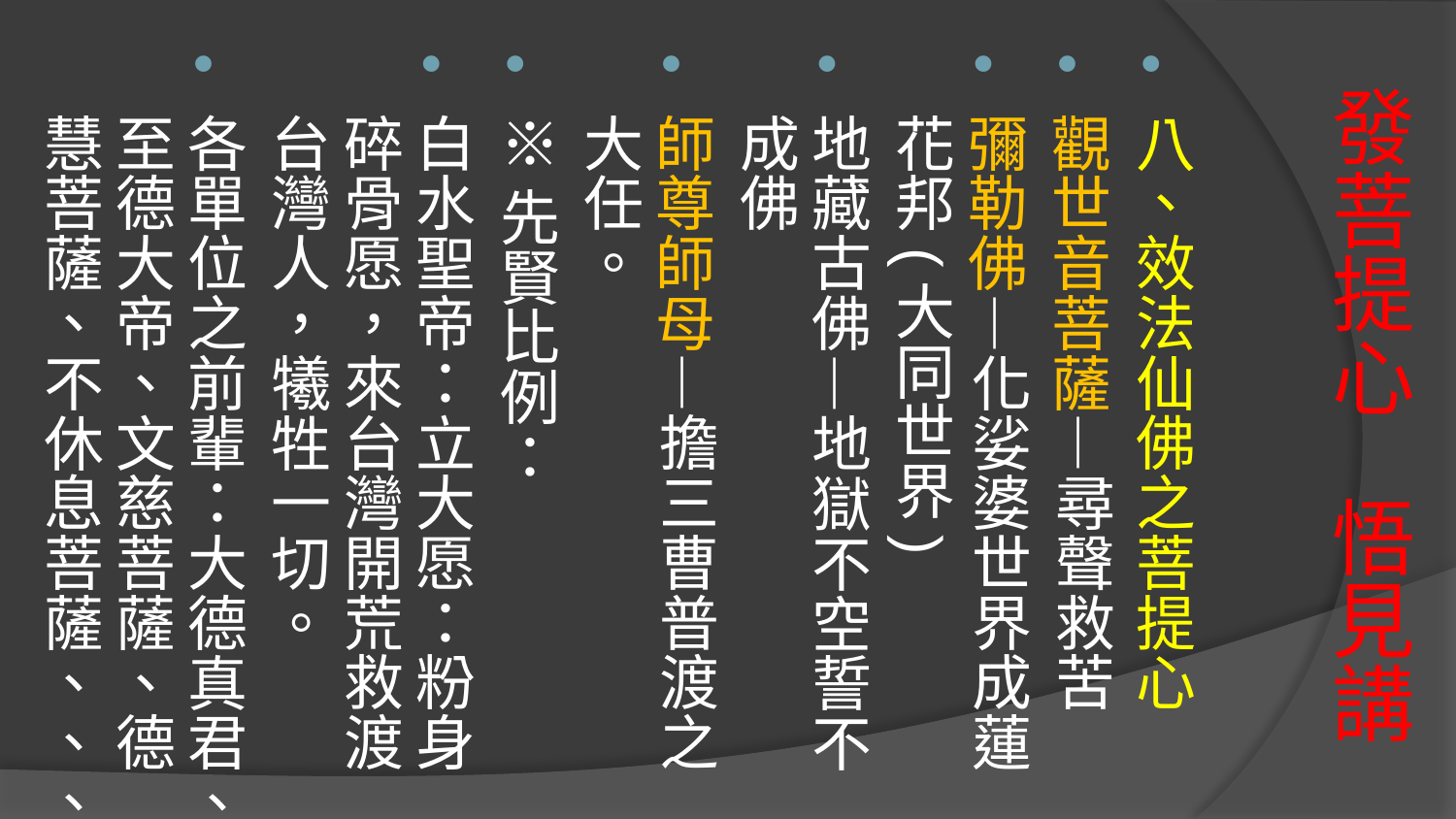

八、效法仙佛之菩提心
觀世音菩薩—尋聲救苦
彌勒佛—化娑婆世界成蓮花邦(大同世界)
地藏古佛—地獄不空誓不成佛
師尊師母—擔三曹普渡之大任。
※先賢比例：
白水聖帝：立大愿：粉身碎骨愿，來台灣開荒救渡台灣人，犧牲一切。
各單位之前輩：大德真君、至德大帝、文慈菩薩、德慧菩薩、不休息菩薩、、、
# 發菩提心    悟見講